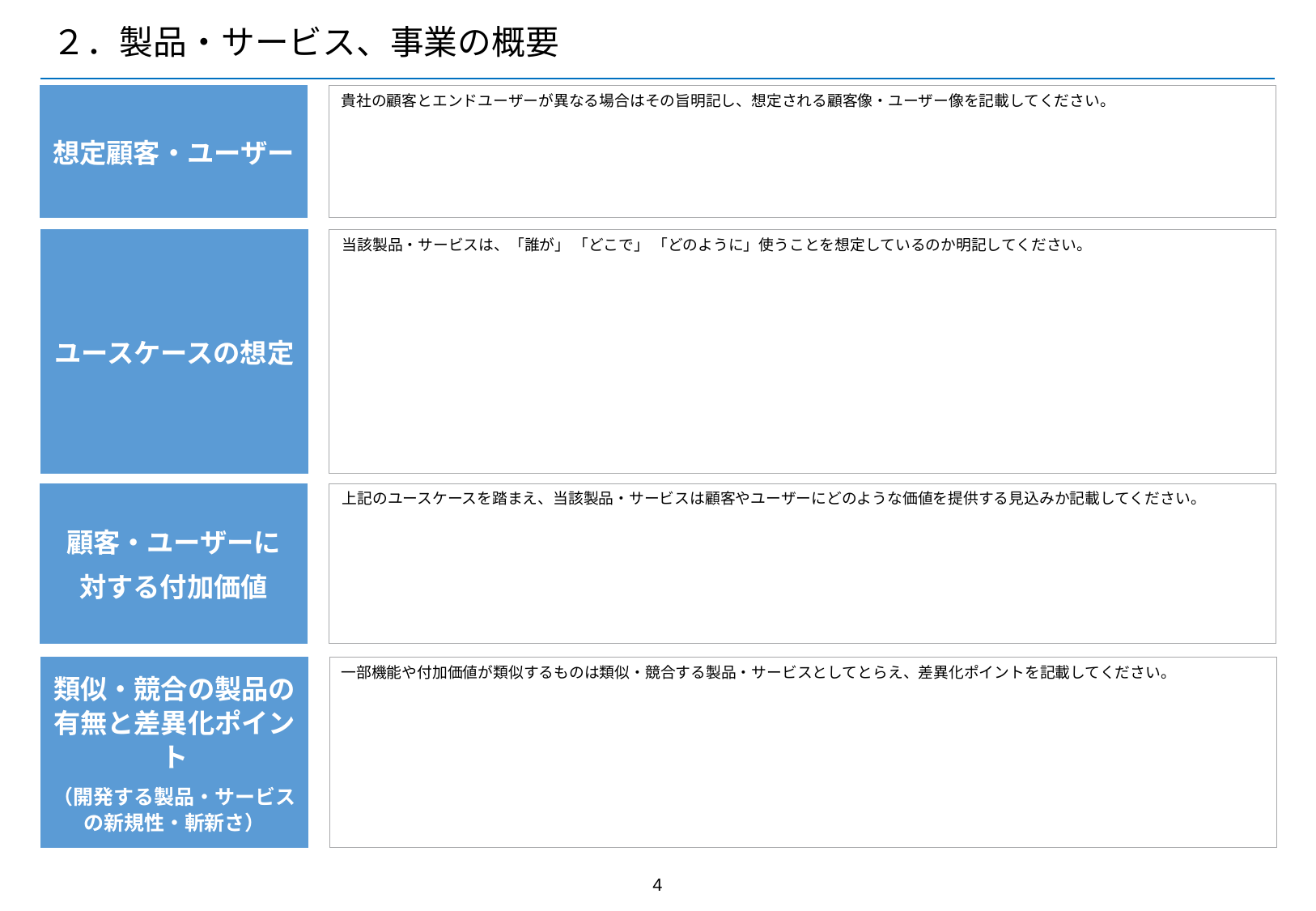

# ２．製品・サービス、事業の概要
貴社の顧客とエンドユーザーが異なる場合はその旨明記し、想定される顧客像・ユーザー像を記載してください。
想定顧客・ユーザー

ユースケースの想定

当該製品・サービスは、「誰が」 「どこで」 「どのように」使うことを想定しているのか明記してください。
上記のユースケースを踏まえ、当該製品・サービスは顧客やユーザーにどのような価値を提供する見込みか記載してください。
顧客・ユーザーに
対する付加価値

類似・競合の製品の有無と差異化ポイント
（開発する製品・サービスの新規性・斬新さ）
一部機能や付加価値が類似するものは類似・競合する製品・サービスとしてとらえ、差異化ポイントを記載してください。